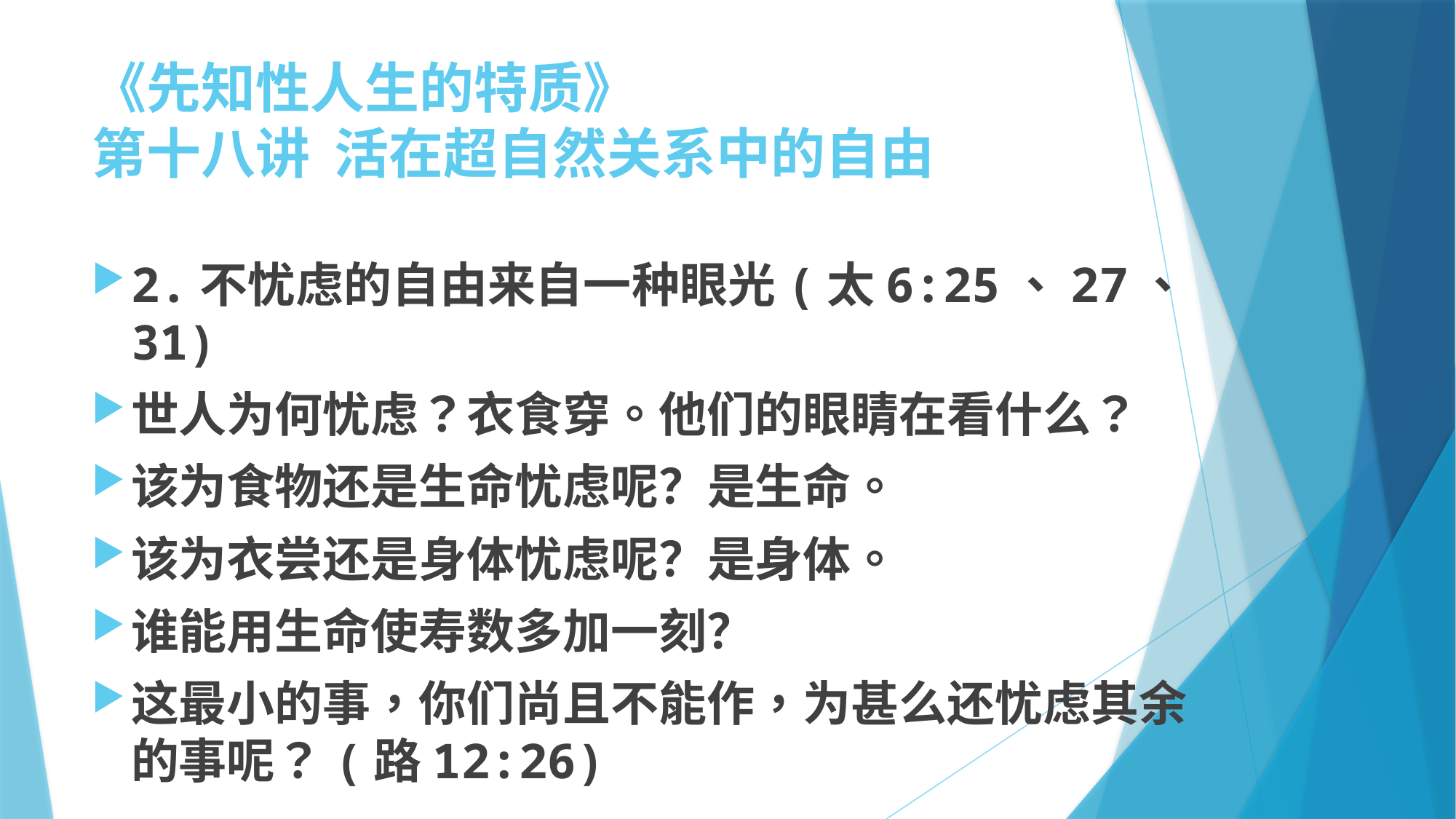

# 《先知性人生的特质》 第十八讲  活在超自然关系中的自由
2.不忧虑的自由来自一种眼光(太6:25、27、31)
世人为何忧虑？衣食穿。他们的眼睛在看什么？
该为食物还是生命忧虑呢？是生命。
该为衣尝还是身体忧虑呢？是身体。
谁能用生命使寿数多加一刻？
这最小的事，你们尚且不能作，为甚么还忧虑其余的事呢？(路12:26)